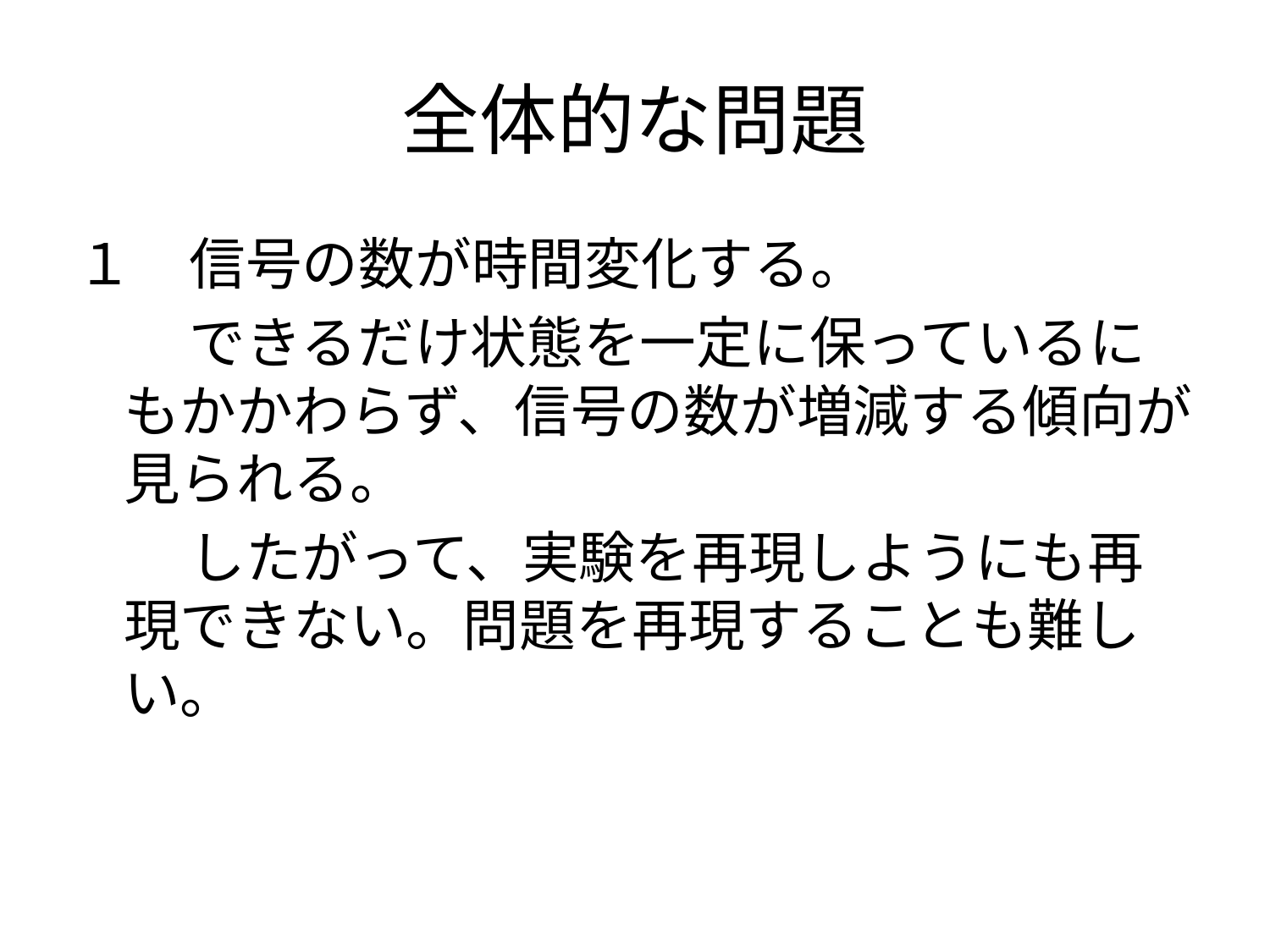

# 全体的な問題
１　信号の数が時間変化する。
　　できるだけ状態を一定に保っているにもかかわらず、信号の数が増減する傾向が見られる。
　　したがって、実験を再現しようにも再現できない。問題を再現することも難しい。